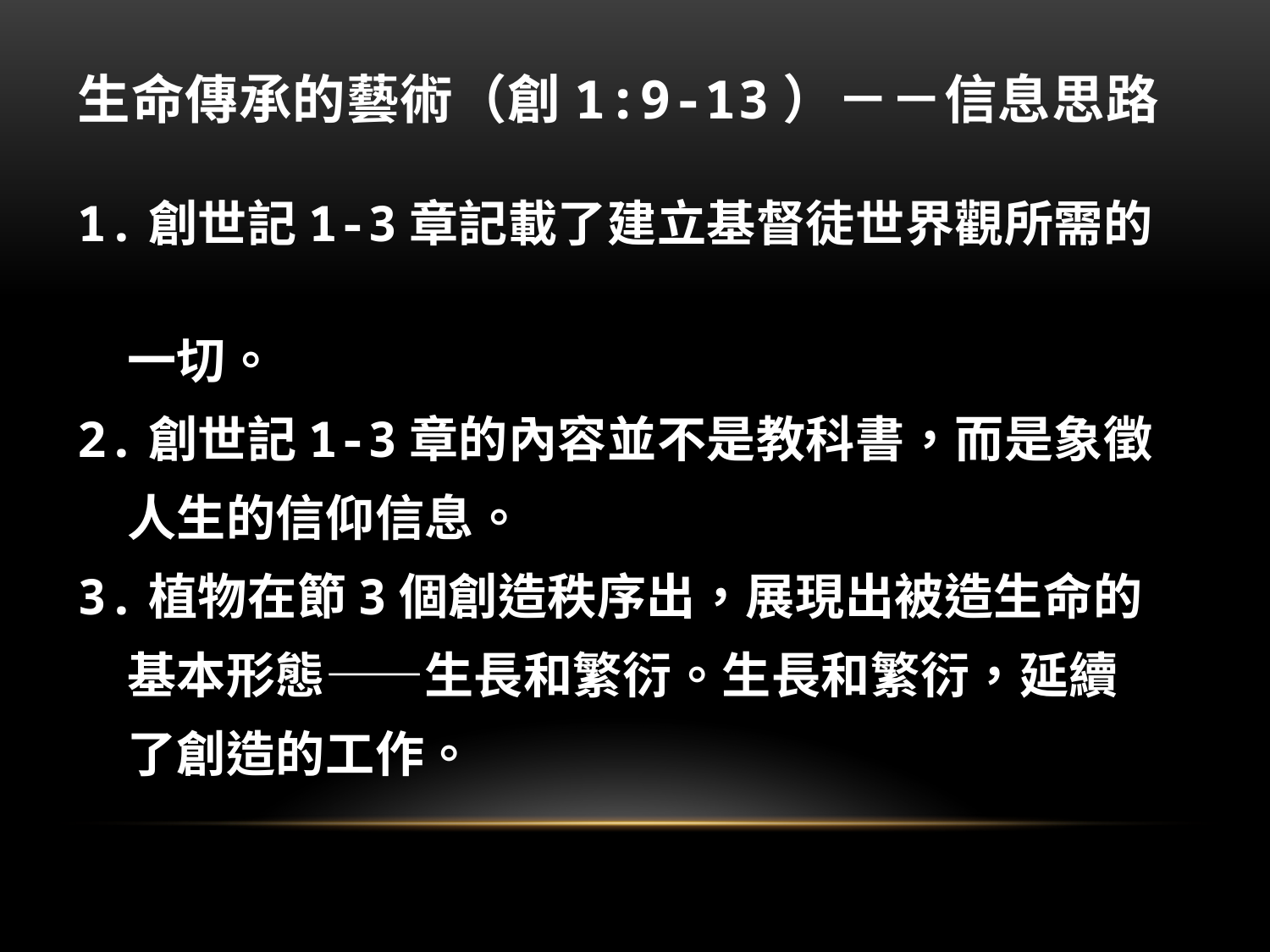

# 生命傳承的藝術（創1:9-13）－－信息思路
1.創世記1-3章記載了建立基督徒世界觀所需的
　一切。
2.創世記1-3章的內容並不是教科書，而是象徵
　人生的信仰信息。
3.植物在節3個創造秩序出，展現出被造生命的
　基本形態——生長和繁衍。生長和繁衍，延續
　了創造的工作。